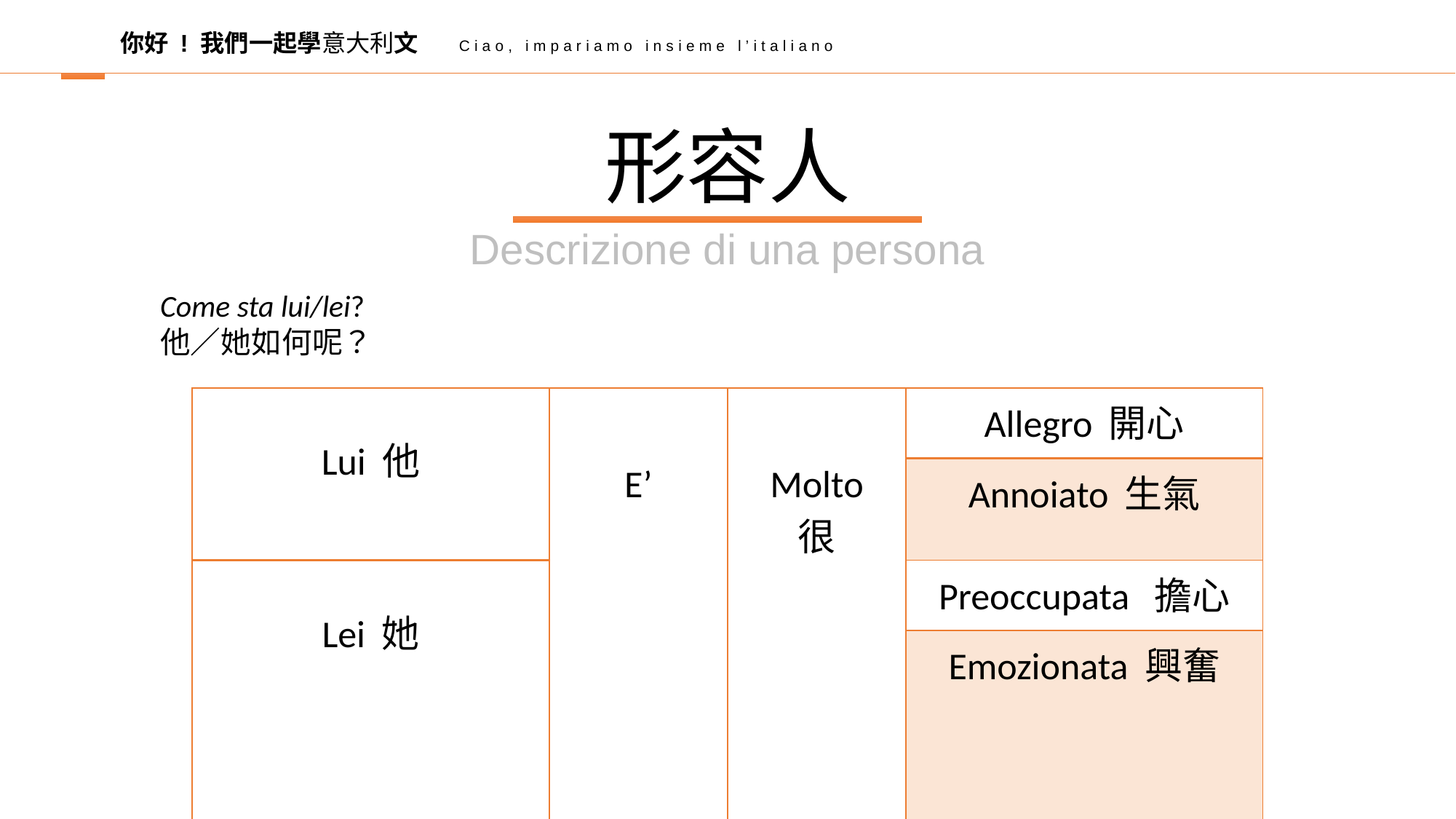

你好 ! 我們一起學意大利文
Ciao, impariamo insieme l’italiano

形容人
Descrizione di una persona

Come sta lui/lei?
他／她如何呢？
| Lui 他 | E’ | Molto 很 | Allegro 開心 |
| --- | --- | --- | --- |
|  |  |  | Annoiato 生氣 |
| Lei 她 |  |  | Preoccupata 擔心 |
|  |  |  | Emozionata 興奮 |